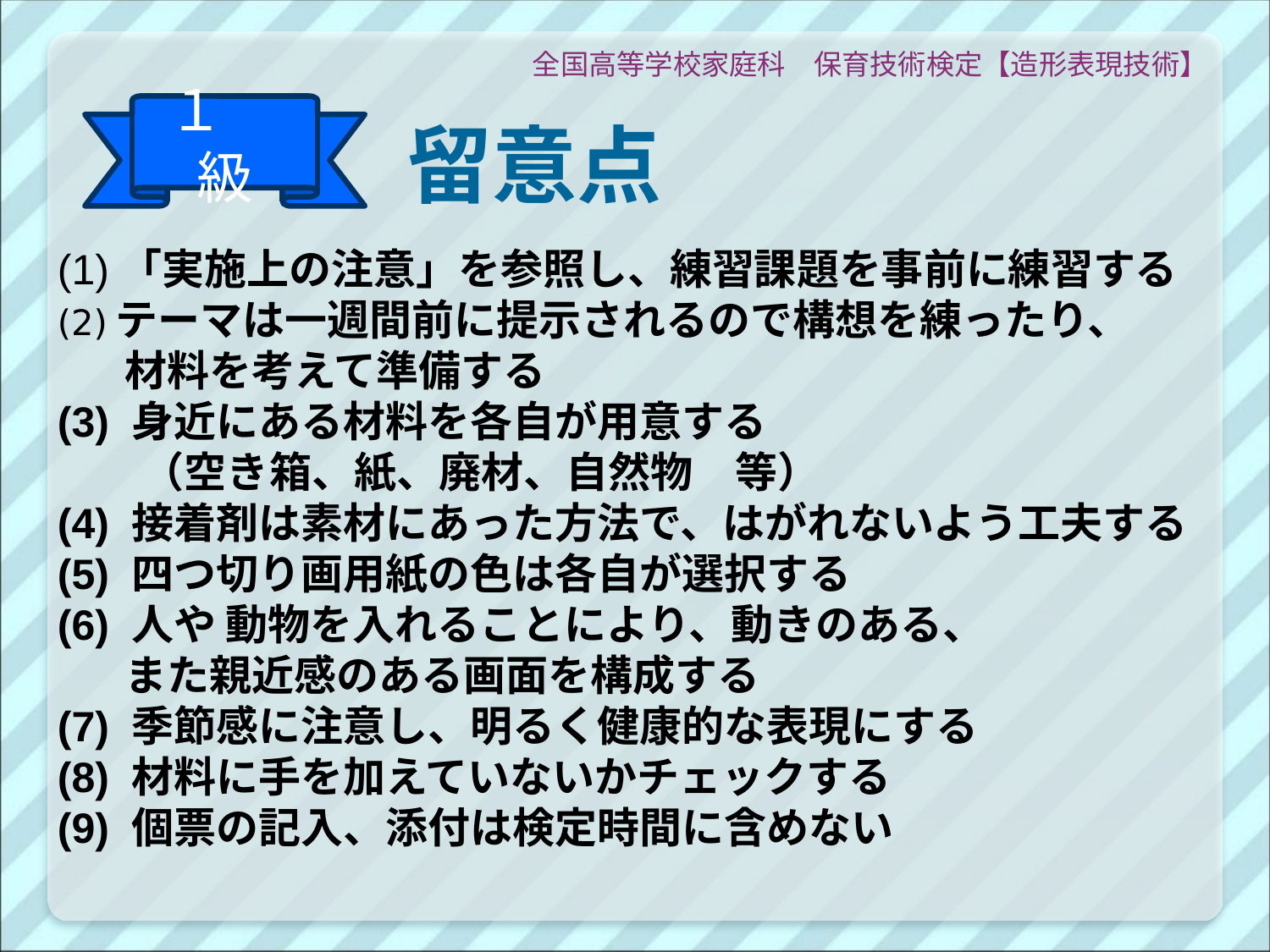

全国高等学校家庭科　保育技術検定【造形表現技術】
１　級
# 留意点
(1)「実施上の注意」を参照し、練習課題を事前に練習する
(2)テーマは一週間前に提示されるので構想を練ったり、
      材料を考えて準備する
(3) 身近にある材料を各自が用意する
　　（空き箱、紙、廃材、自然物　等）
(4) 接着剤は素材にあった方法で、はがれないよう工夫する
(5) 四つ切り画用紙の色は各自が選択する
(6) 人や 動物を入れることにより、動きのある、
      また親近感のある画面を構成する
(7) 季節感に注意し、明るく健康的な表現にする
(8) 材料に手を加えていないかチェックする
(9) 個票の記入、添付は検定時間に含めない